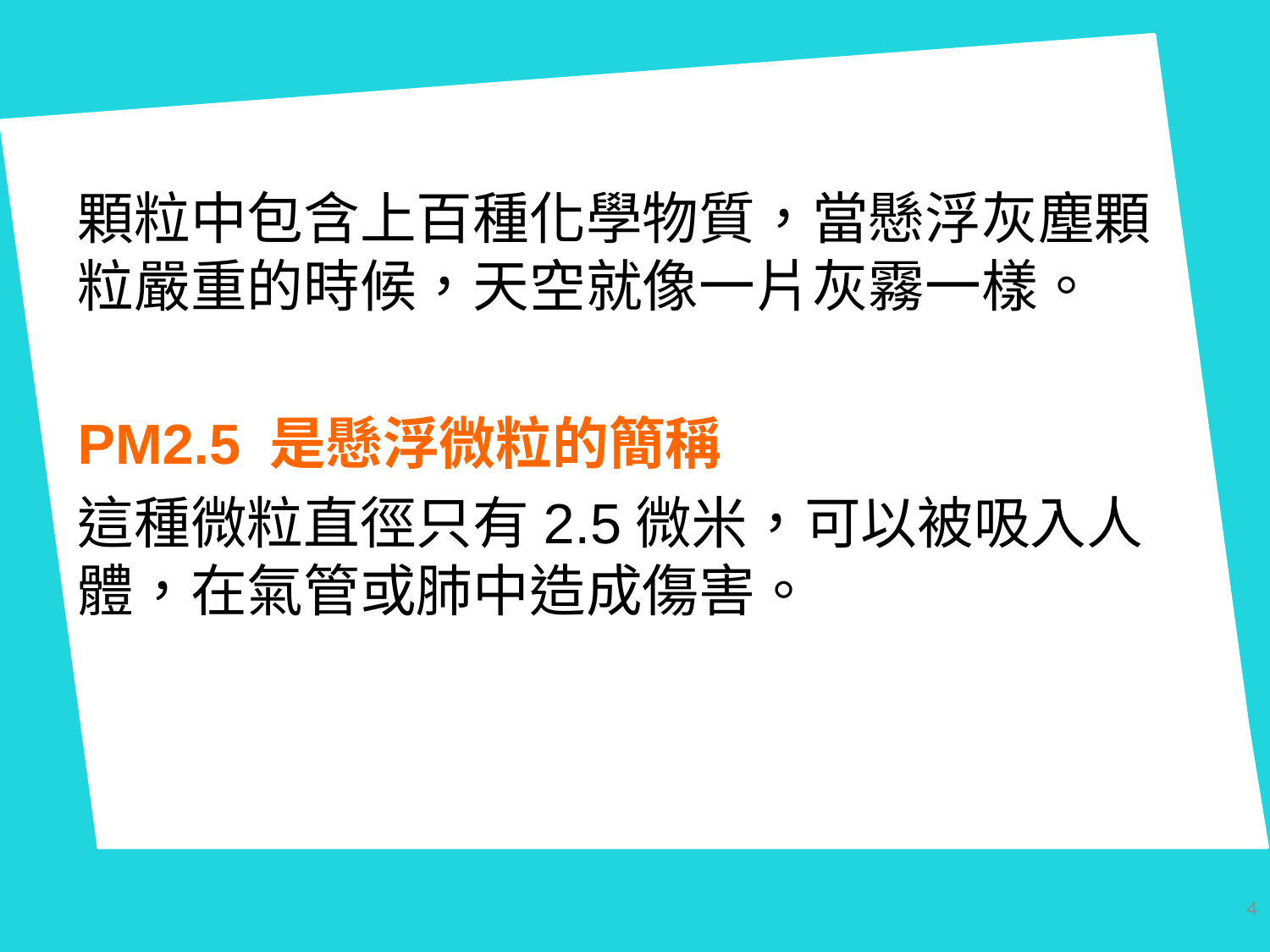

顆粒中包含上百種化學物質，當懸浮灰塵顆粒嚴重的時候，天空就像一片灰霧一樣。

PM2.5 是懸浮微粒的簡稱
這種微粒直徑只有2.5微米，可以被吸入人體，在氣管或肺中造成傷害。

4